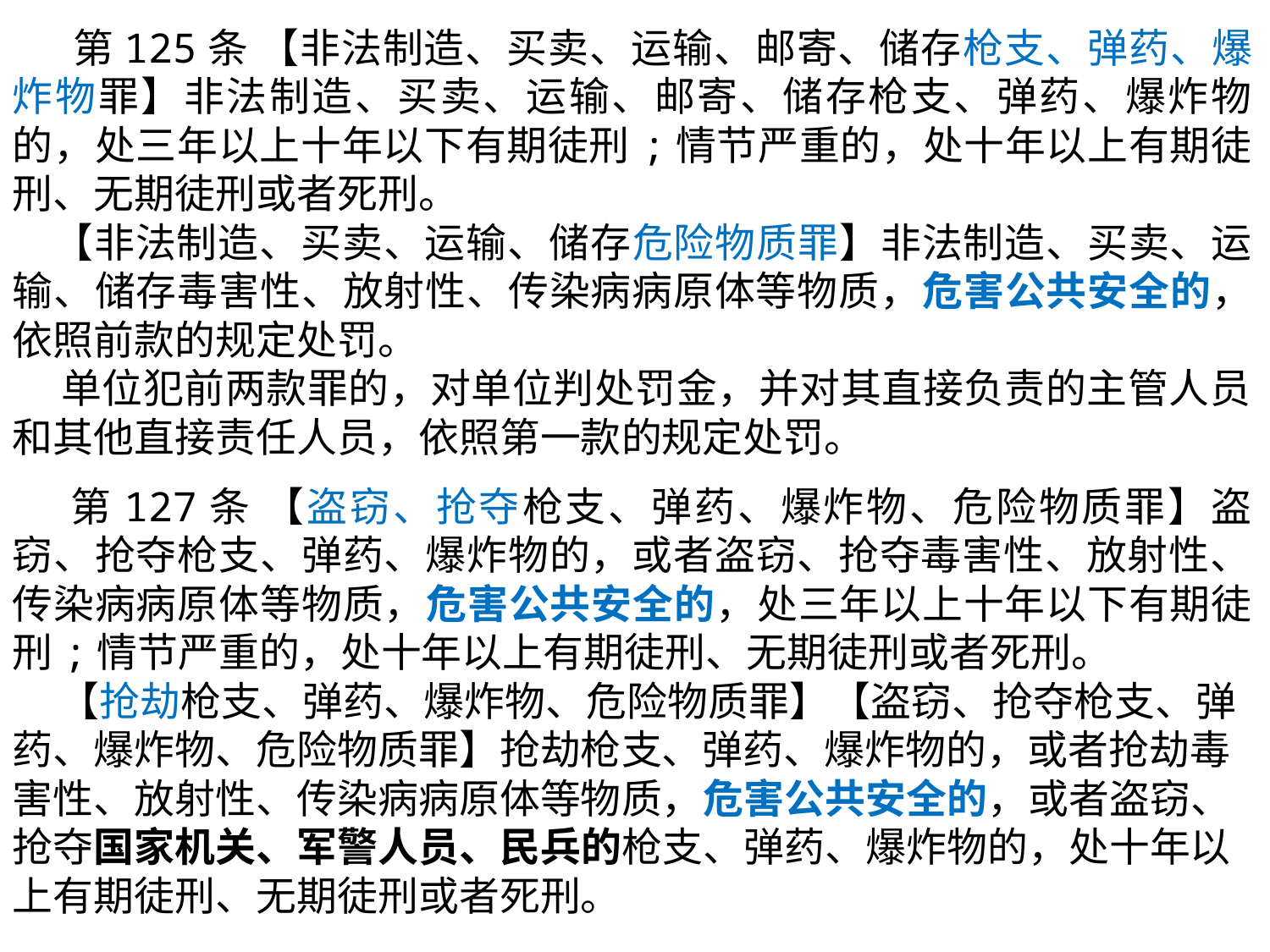

第125条 【非法制造、买卖、运输、邮寄、储存枪支、弹药、爆炸物罪】非法制造、买卖、运输、邮寄、储存枪支、弹药、爆炸物的，处三年以上十年以下有期徒刑;情节严重的，处十年以上有期徒刑、无期徒刑或者死刑。
   【非法制造、买卖、运输、储存危险物质罪】非法制造、买卖、运输、储存毒害性、放射性、传染病病原体等物质，危害公共安全的，依照前款的规定处罚。
    单位犯前两款罪的，对单位判处罚金，并对其直接负责的主管人员和其他直接责任人员，依照第一款的规定处罚。

    第127条 【盗窃、抢夺枪支、弹药、爆炸物、危险物质罪】盗窃、抢夺枪支、弹药、爆炸物的，或者盗窃、抢夺毒害性、放射性、传染病病原体等物质，危害公共安全的，处三年以上十年以下有期徒刑;情节严重的，处十年以上有期徒刑、无期徒刑或者死刑。
    【抢劫枪支、弹药、爆炸物、危险物质罪】【盗窃、抢夺枪支、弹药、爆炸物、危险物质罪】抢劫枪支、弹药、爆炸物的，或者抢劫毒害性、放射性、传染病病原体等物质，危害公共安全的，或者盗窃、抢夺国家机关、军警人员、民兵的枪支、弹药、爆炸物的，处十年以上有期徒刑、无期徒刑或者死刑。